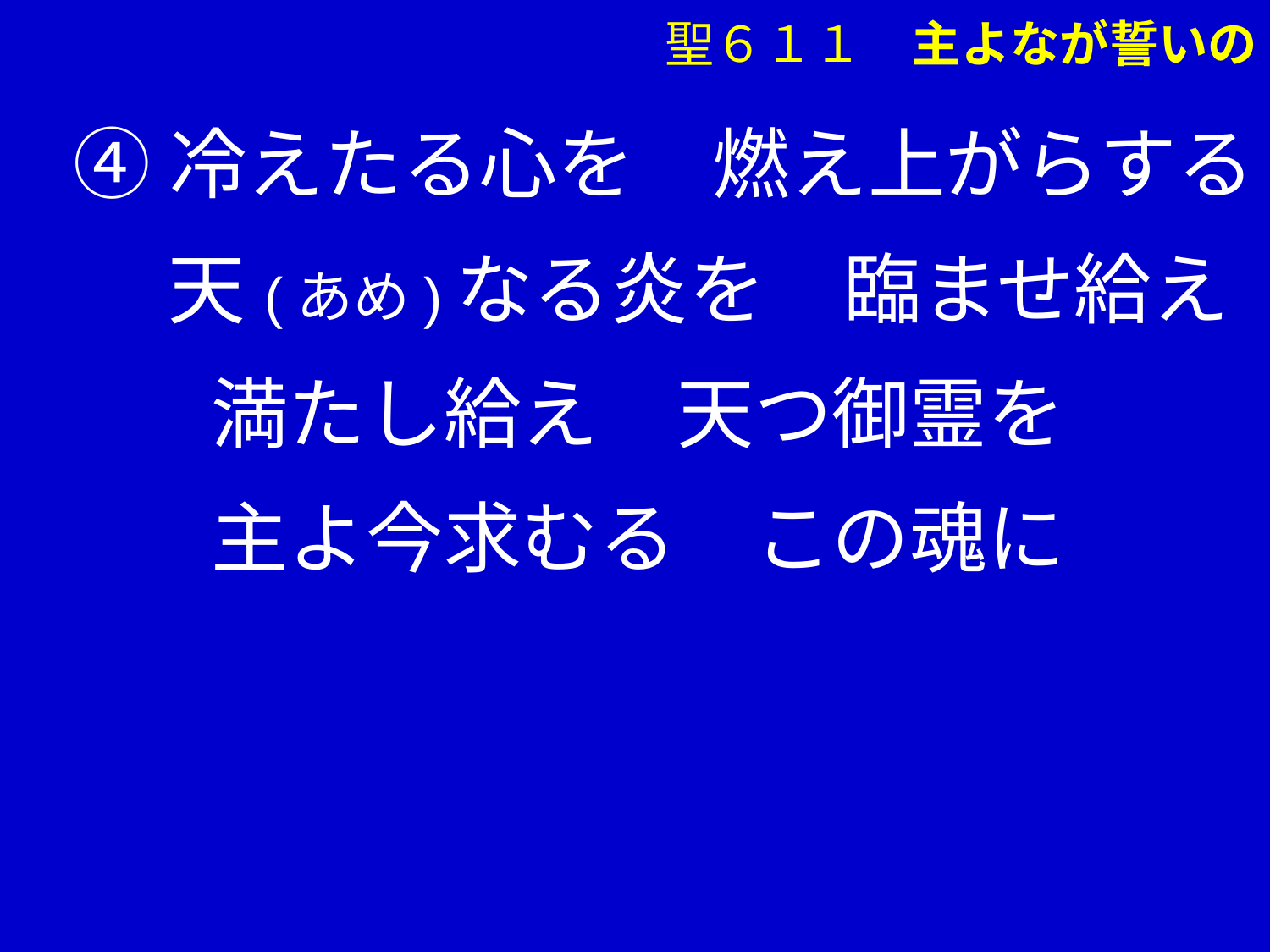

④冷えたる心を　燃え上がらする
　  天(あめ)なる炎を　臨ませ給え
　　満たし給え　天つ御霊を
　　主よ今求むる　この魂に
聖６１１　主よなが誓いの